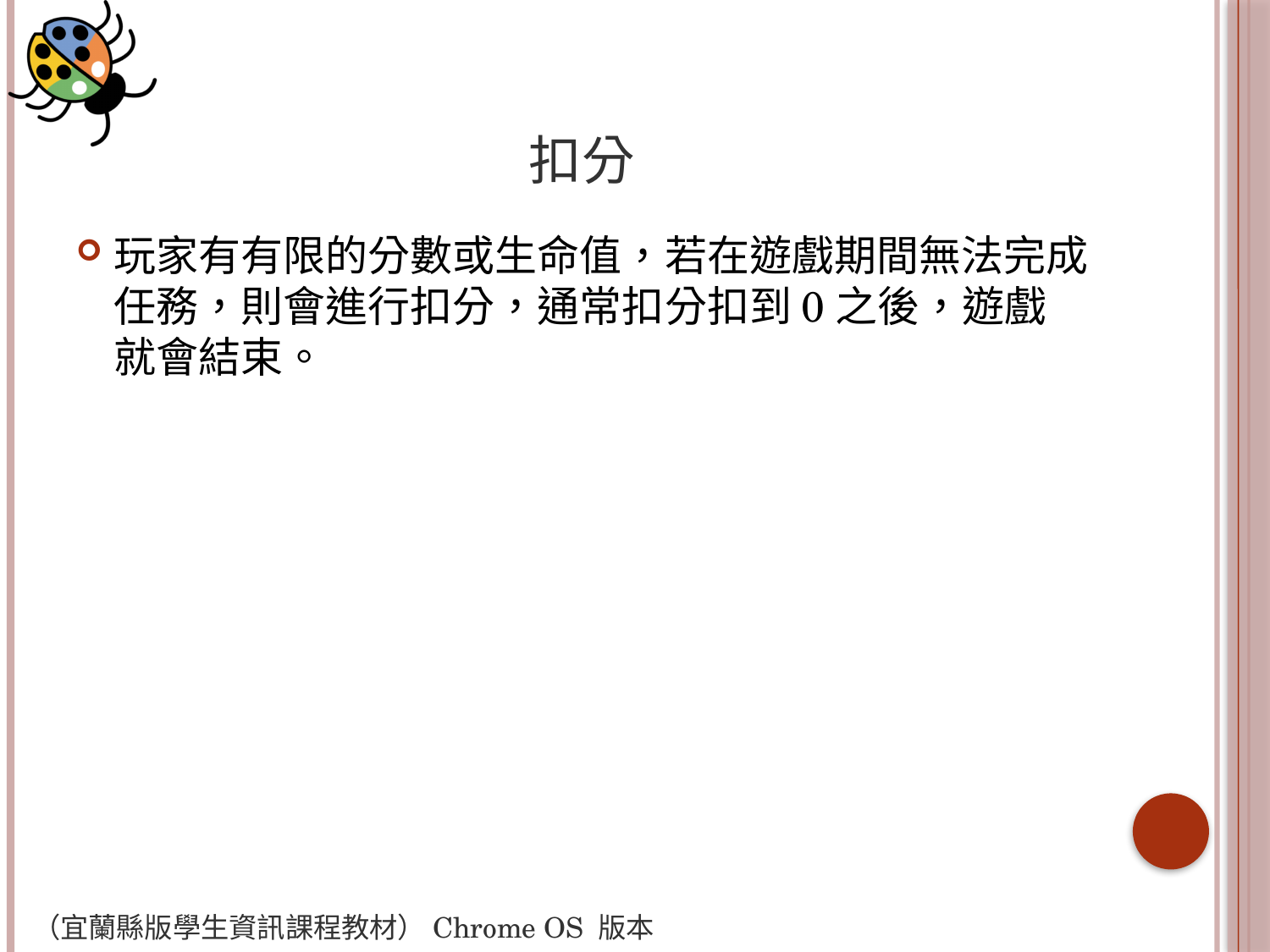

# 扣分
玩家有有限的分數或生命值，若在遊戲期間無法完成任務，則會進行扣分，通常扣分扣到0之後，遊戲就會結束。

（宜蘭縣版學生資訊課程教材）Chrome OS 版本